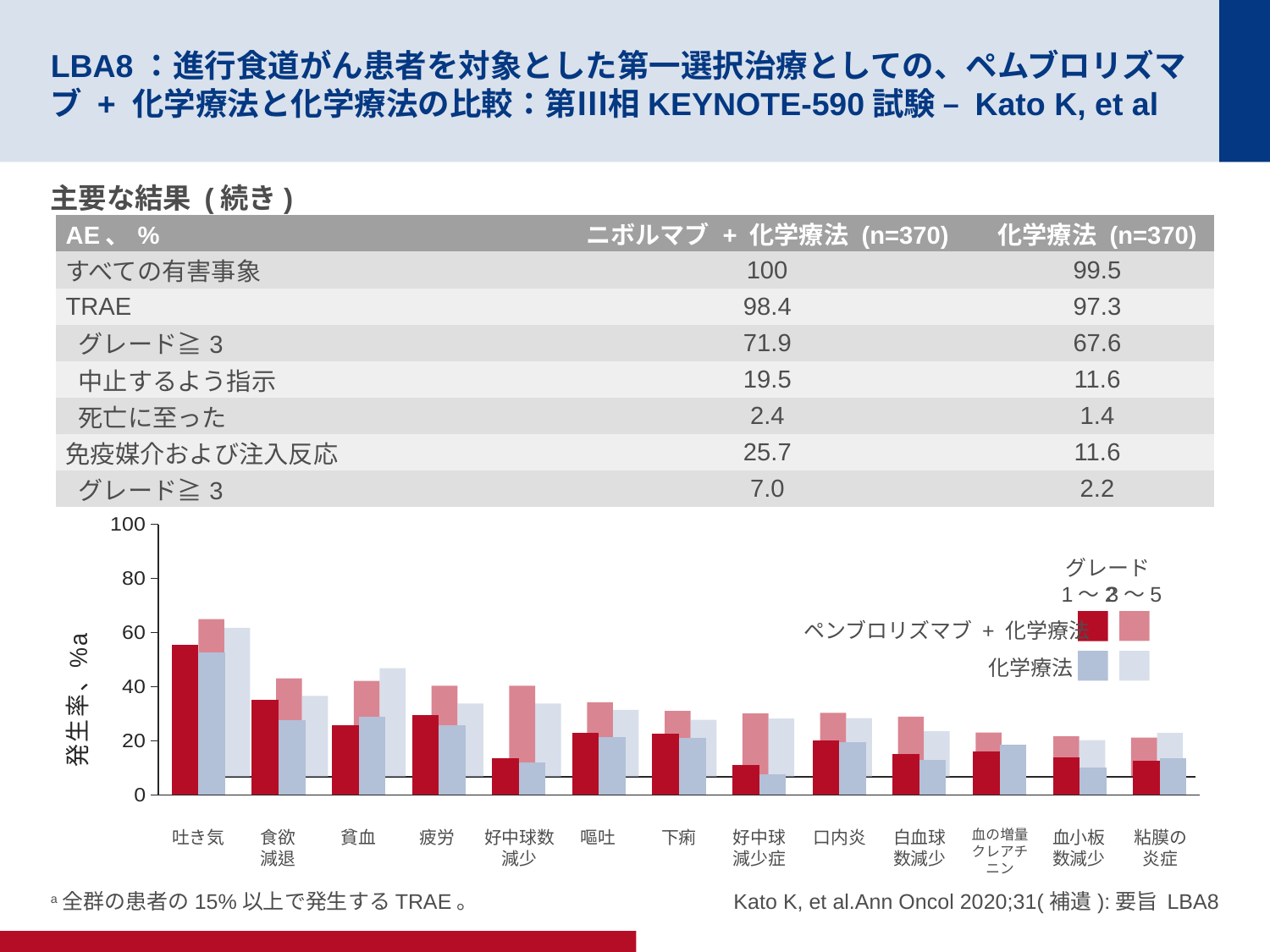

# LBA8：進行食道がん患者を対象とした第一選択治療としての、ペムブロリズマブ + 化学療法と化学療法の比較：第Ⅲ相KEYNOTE-590試験 – Kato K, et al
主要な結果 (続き)
| AE、% | ニボルマブ + 化学療法 (n=370) | 化学療法 (n=370) |
| --- | --- | --- |
| すべての有害事象 | 100 | 99.5 |
| TRAE | 98.4 | 97.3 |
| グレード≧3 | 71.9 | 67.6 |
| 中止するよう指示 | 19.5 | 11.6 |
| 死亡に至った | 2.4 | 1.4 |
| 免疫媒介および注入反応 | 25.7 | 11.6 |
| グレード≧3 | 7.0 | 2.2 |

### Chart

| Category | PEMBRO+Chemo | Chemo |
|---|---|---|
| Nausea | 62.45 | 59.0 |
| Decreased
appetite | 39.0 | 32.0 |
| Anaemia | 38.0 | 43.0 |
| Fatigue | 36.0 | 29.0 |
| Decreased
neutrophil
count | 36.0 | 29.0 |
| Vomiting | 29.5 | 26.5 |
| Diarrhoea | 26.0 | 22.5 |
| Neutropenia | 25.0 | 23.0 |
| Stomatitis | 25.3 | 23.2 |
| Decreased
WBC count | 23.8 | 18.0 |
| Increased blood
creatinine | 17.5 | None |
| Decreased
platelet
count | 16.0 | 14.5 |
| Mucosal
inflammation | 15.5 | 17.3 |

### Chart

| Category | PEMBRO+Chemo | Chemo |
|---|---|---|
| Nausea | 55.5 | 52.5 |
| Decreased
appetite | 35.0 | 27.5 |
| Anaemia | 25.7 | 29.0 |
| Fatigue | 29.5 | 25.6 |
| Decreased
neutrophil
count | 13.5 | 12.0 |
| Vomiting | 23.0 | 21.5 |
| Diarrhoea | 22.5 | 21.0 |
| Neutropenia | 11.0 | 7.5 |
| Stomatitis | 20.0 | 19.5 |
| Decreased
WBC count | 15.0 | 13.0 |
| Increased blood
creatinine | 16.0 | 18.5 |
| Decreased
platelet
count | 14.0 | 10.0 |
| Mucosal
inflammation | 12.5 | 13.6 |
グレード
1～2
3～5

ペンブロリズマブ + 化学療法
化学療法

吐き気
食欲
減退
貧血
疲労
好中球数減少
嘔吐
下痢
好中球減少症
口内炎
白血球数減少
血の増量
クレアチニン
血小板数減少
粘膜の
炎症
a全群の患者の15%以上で発生するTRAE。
Kato K, et al.Ann Oncol 2020;31(補遺):要旨 LBA8